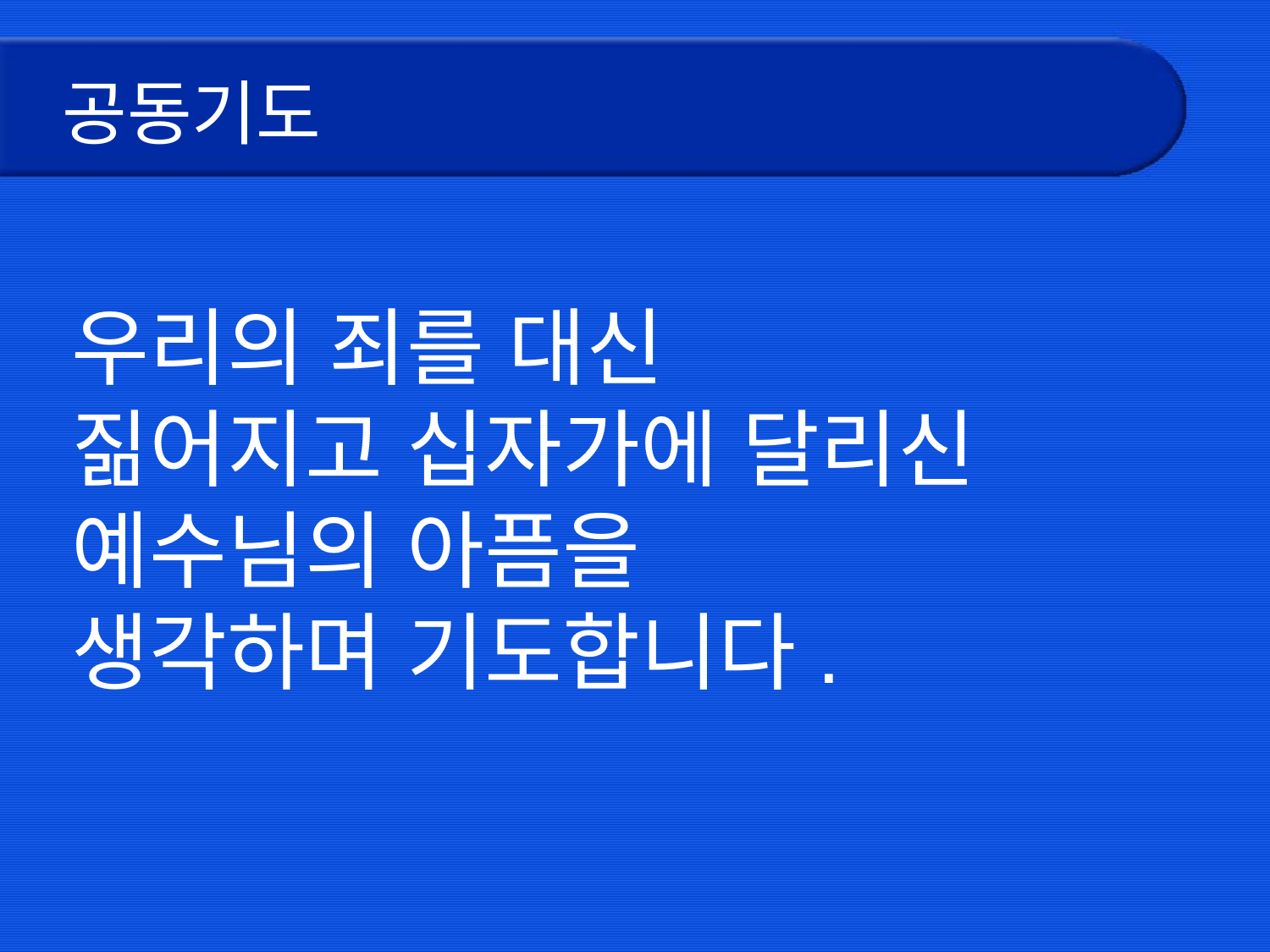

# 공동기도

우리의 죄를 대신
짊어지고 십자가에 달리신
예수님의 아픔을
생각하며 기도합니다.